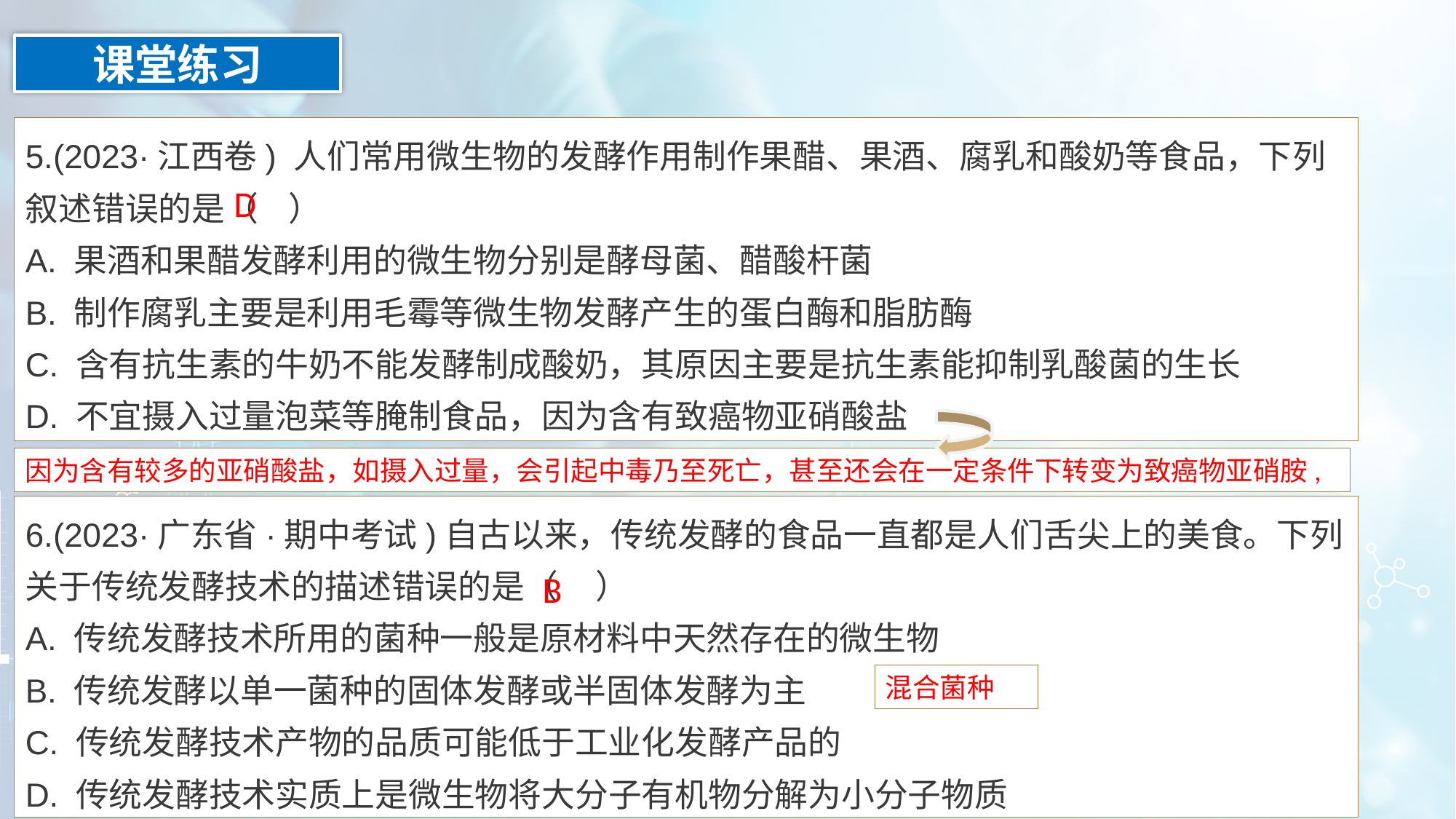

课堂练习
5.(2023·江西卷) 人们常用微生物的发酵作用制作果醋、果酒、腐乳和酸奶等食品，下列叙述错误的是（    ）
A. 果酒和果醋发酵利用的微生物分别是酵母菌、醋酸杆菌
B. 制作腐乳主要是利用毛霉等微生物发酵产生的蛋白酶和脂肪酶
C. 含有抗生素的牛奶不能发酵制成酸奶，其原因主要是抗生素能抑制乳酸菌的生长
D. 不宜摄入过量泡菜等腌制食品，因为含有致癌物亚硝酸盐
D

因为含有较多的亚硝酸盐，如摄入过量，会引起中毒乃至死亡，甚至还会在一定条件下转变为致癌物亚硝胺,
6.(2023·广东省·期中考试)自古以来，传统发酵的食品一直都是人们舌尖上的美食。下列关于传统发酵技术的描述错误的是（     ）
A. 传统发酵技术所用的菌种一般是原材料中天然存在的微生物
B. 传统发酵以单一菌种的固体发酵或半固体发酵为主
C. 传统发酵技术产物的品质可能低于工业化发酵产品的
D. 传统发酵技术实质上是微生物将大分子有机物分解为小分子物质
B
混合菌种